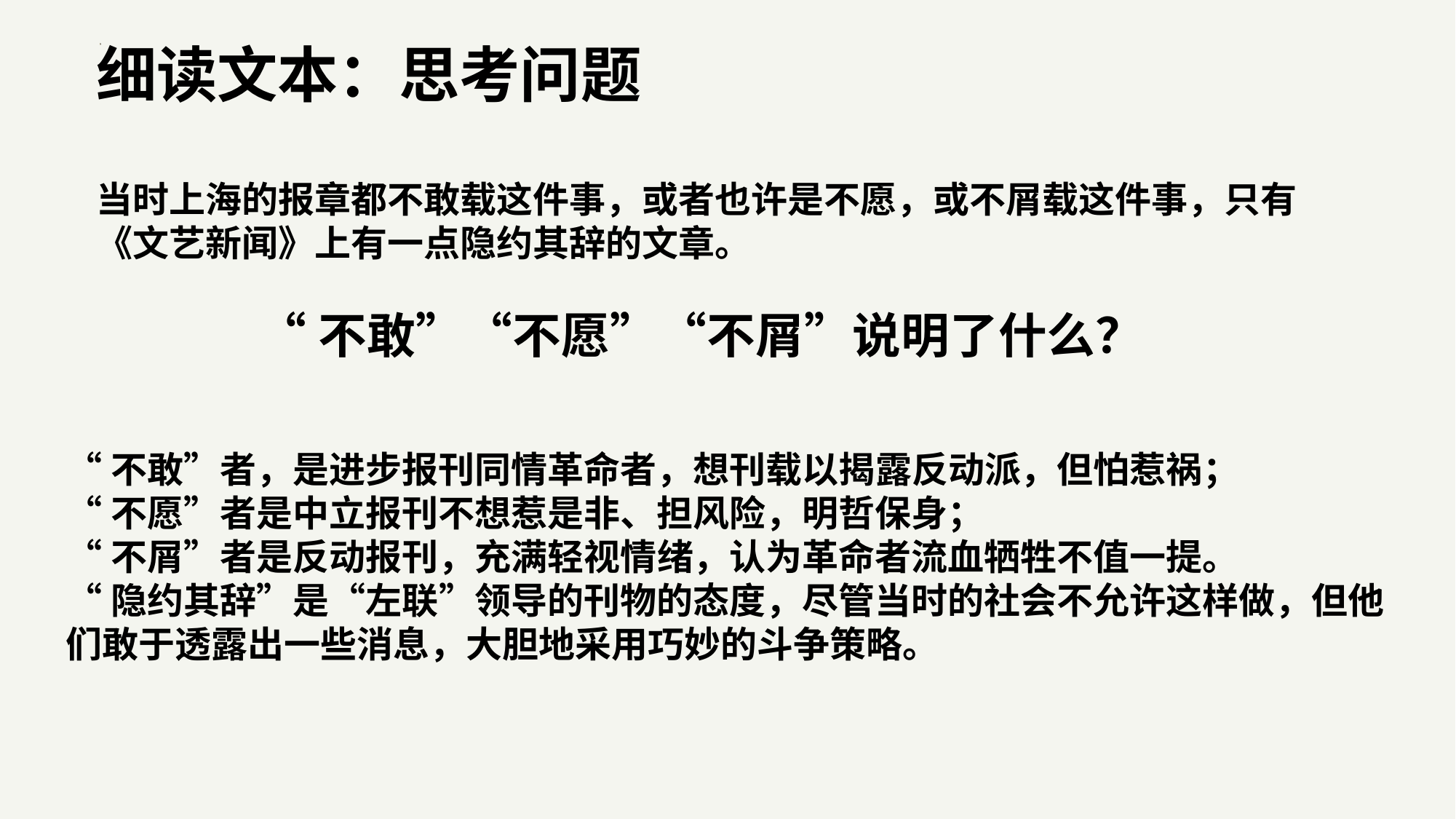

细读文本：思考问题
当时上海的报章都不敢载这件事，或者也许是不愿，或不屑载这件事，只有《文艺新闻》上有一点隐约其辞的文章。
“不敢”“不愿”“不屑”说明了什么？
“不敢”者，是进步报刊同情革命者，想刊载以揭露反动派，但怕惹祸；
“不愿”者是中立报刊不想惹是非、担风险，明哲保身；
“不屑”者是反动报刊，充满轻视情绪，认为革命者流血牺牲不值一提。
“隐约其辞”是“左联”领导的刊物的态度，尽管当时的社会不允许这样做，但他们敢于透露出一些消息，大胆地采用巧妙的斗争策略。